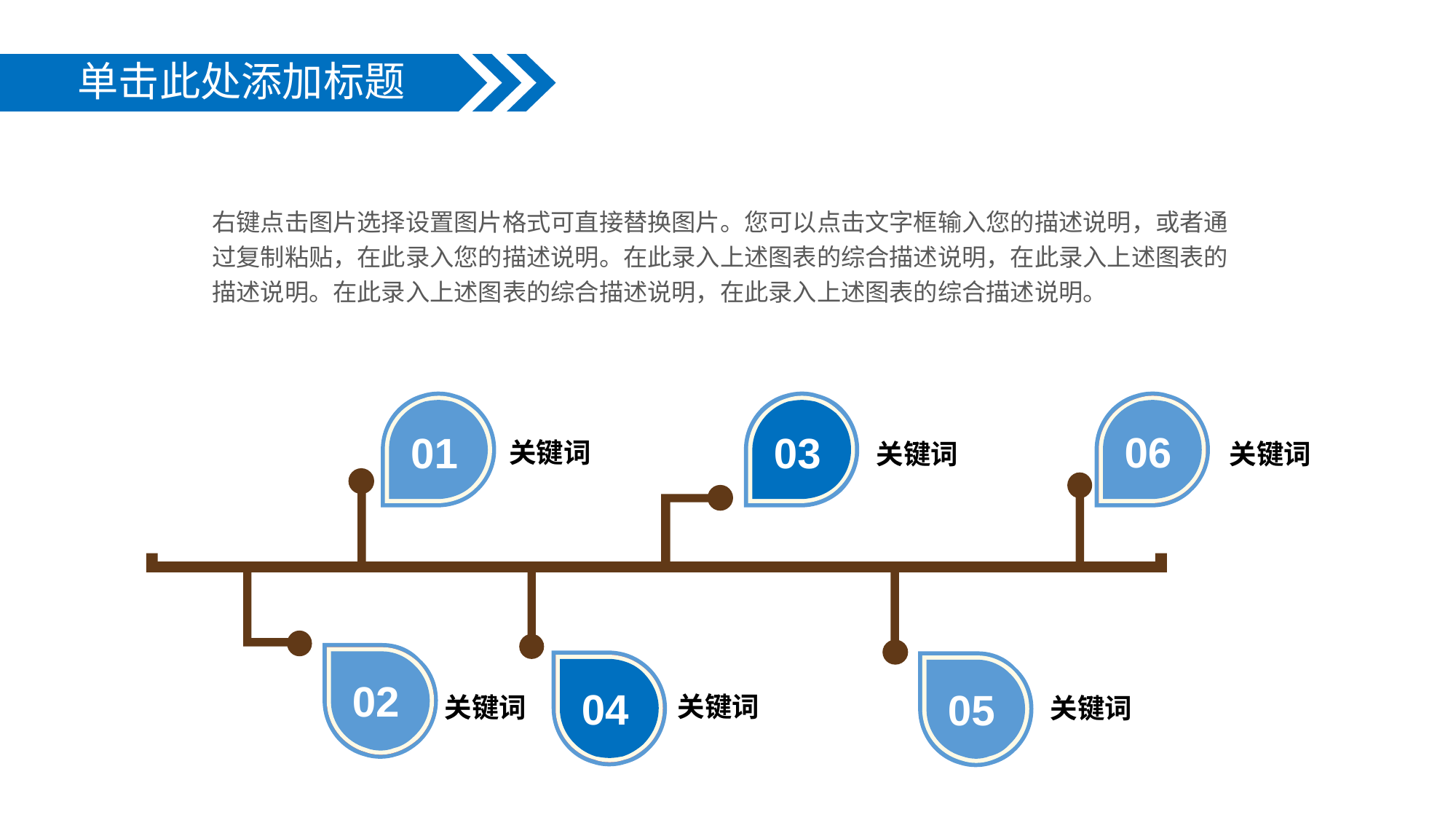

单击此处添加标题

右键点击图片选择设置图片格式可直接替换图片。您可以点击文字框输入您的描述说明，或者通过复制粘贴，在此录入您的描述说明。在此录入上述图表的综合描述说明，在此录入上述图表的描述说明。在此录入上述图表的综合描述说明，在此录入上述图表的综合描述说明。

01
关键词

03
关键词

06
关键词

02
关键词

04
关键词

05
关键词
延时符